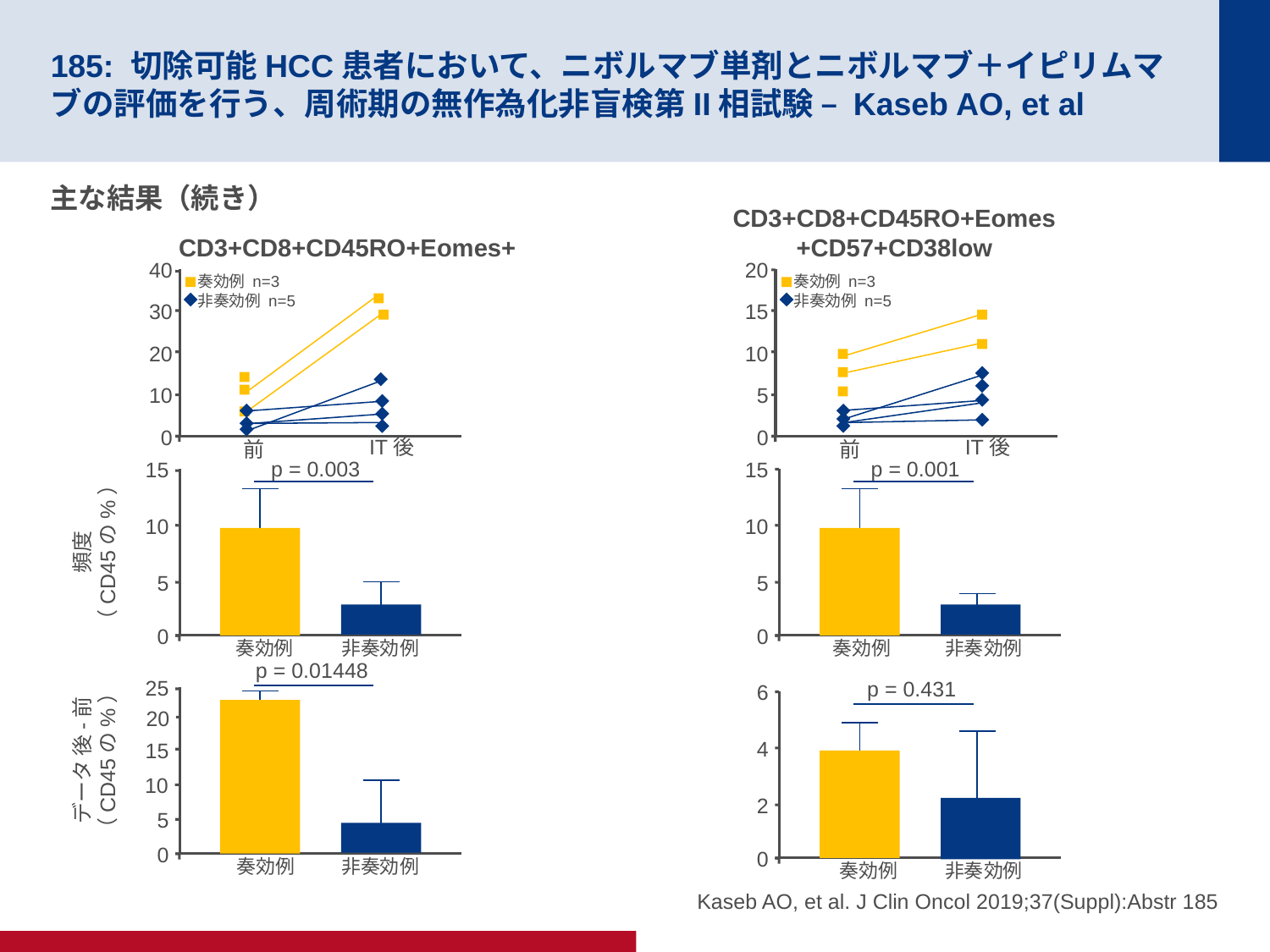

# 185: 切除可能HCC患者において、ニボルマブ単剤とニボルマブ＋イピリムマブの評価を行う、周術期の無作為化非盲検第II相試験 – Kaseb AO, et al
主な結果（続き）

CD3+CD8+CD45RO+Eomes
+CD57+CD38low
CD3+CD8+CD45RO+Eomes+
40
奏効例 n=3
非奏効例 n=5

30

20

10

0

IT後
前

20
奏効例 n=3
非奏効例 n=5

15

10

5

0

IT後
前

p = 0.003
p = 0.001
15

10

5

0
奏効例
非奏効例

15

10

5

0
奏効例
非奏効例

頻度
（CD45の%）

p = 0.01448
p = 0.431
25

20

15

10

5

0
奏効例
非奏効例

データ 後-前
（CD45の%）

6

4

2

0
奏効例
非奏効例

Kaseb AO, et al. J Clin Oncol 2019;37(Suppl):Abstr 185